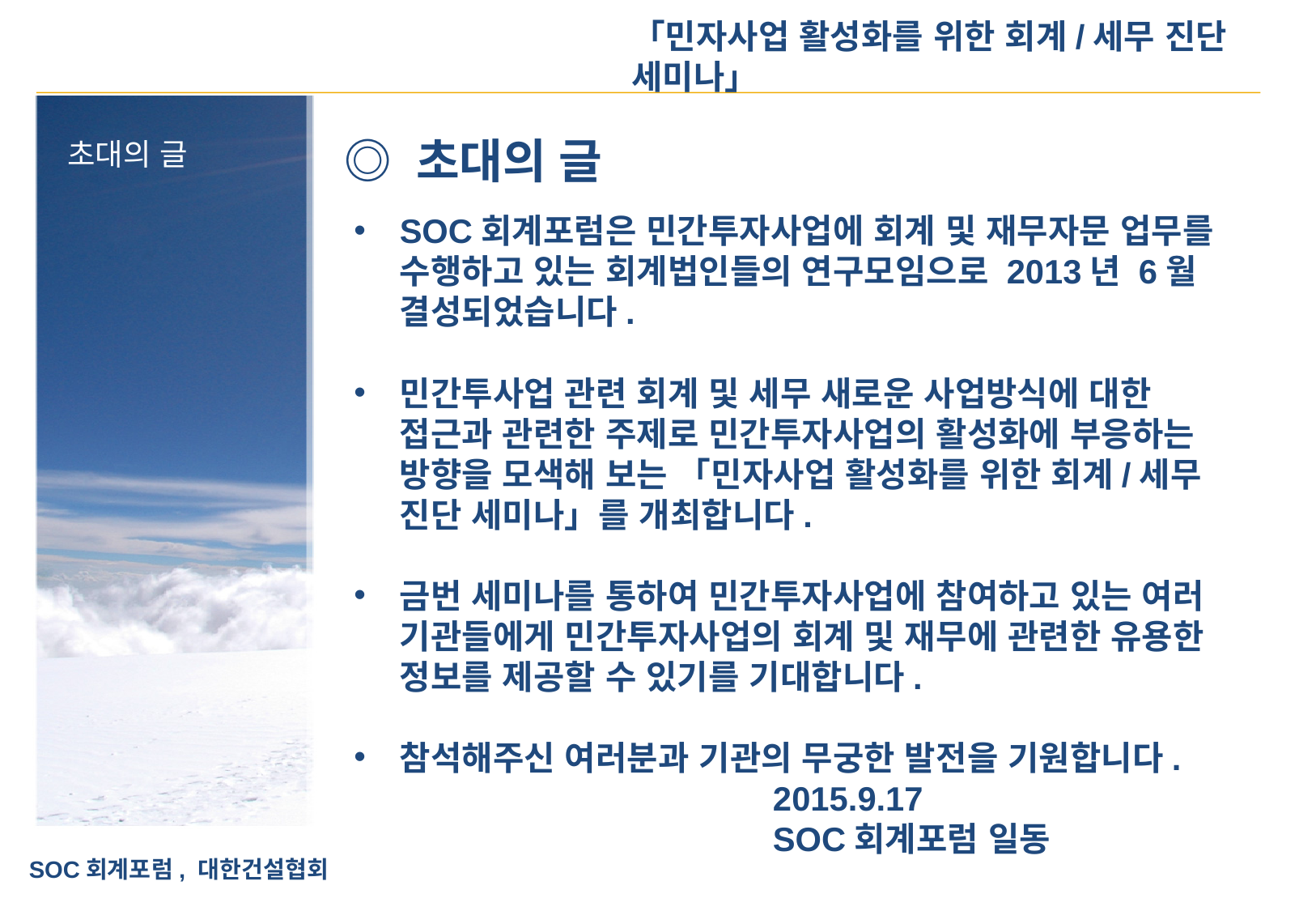

◎ 초대의 글
초대의 글
SOC회계포럼은 민간투자사업에 회계 및 재무자문 업무를 수행하고 있는 회계법인들의 연구모임으로 2013년 6월 결성되었습니다.

민간투사업 관련 회계 및 세무 새로운 사업방식에 대한 접근과 관련한 주제로 민간투자사업의 활성화에 부응하는 방향을 모색해 보는 「민자사업 활성화를 위한 회계/세무 진단 세미나」를 개최합니다.

금번 세미나를 통하여 민간투자사업에 참여하고 있는 여러 기관들에게 민간투자사업의 회계 및 재무에 관련한 유용한 정보를 제공할 수 있기를 기대합니다.

참석해주신 여러분과 기관의 무궁한 발전을 기원합니다.
                                             2015.9.17
                                             SOC회계포럼 일동